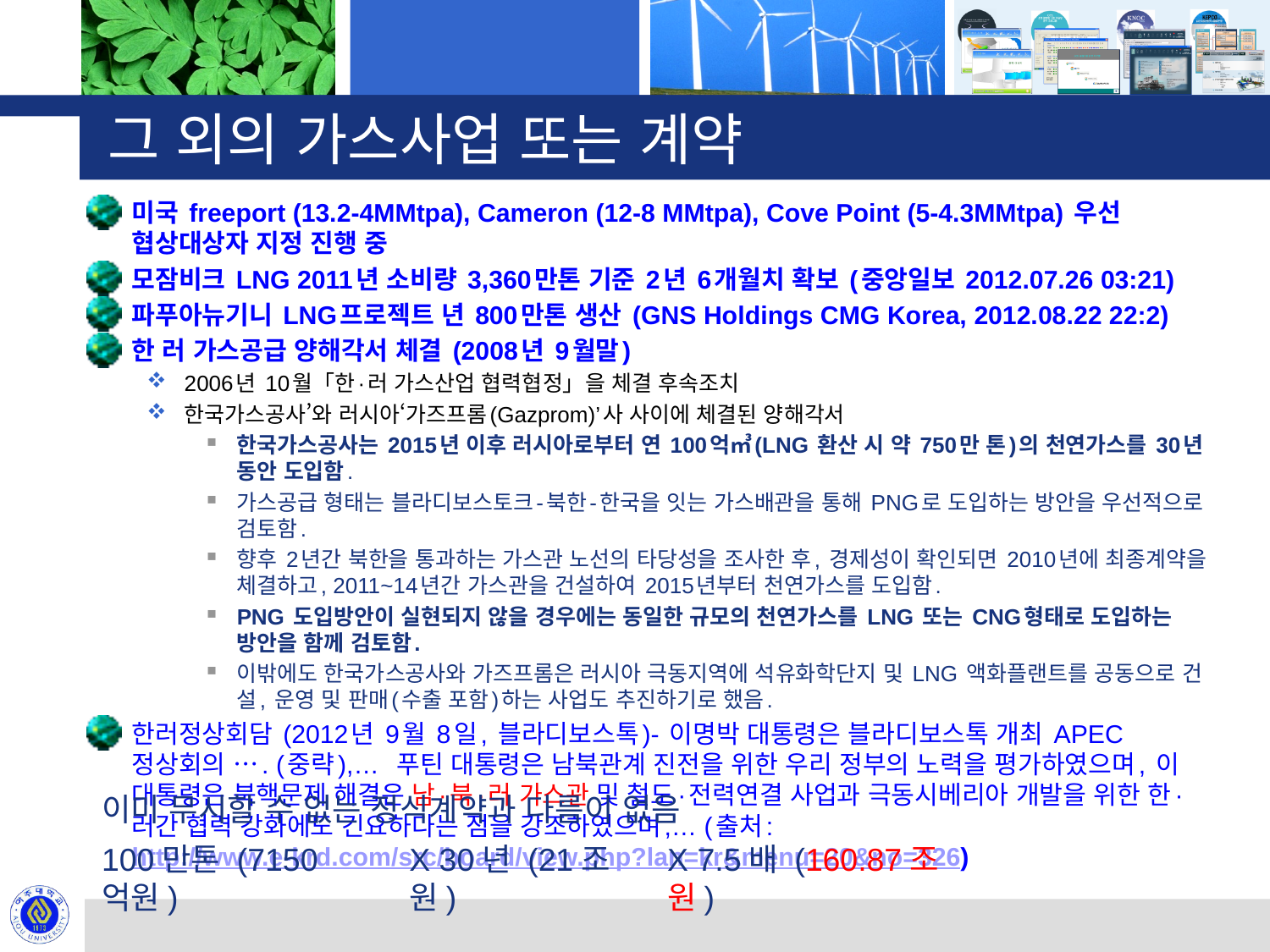

# 그 외의 가스사업 또는 계약
미국 freeport (13.2-4MMtpa), Cameron (12-8 MMtpa), Cove Point (5-4.3MMtpa) 우선 협상대상자 지정 진행 중
모잠비크 LNG 2011년 소비량 3,360만톤 기준 2년 6개월치 확보 (중앙일보 2012.07.26 03:21)
파푸아뉴기니 LNG프로젝트 년 800만톤 생산 (GNS Holdings CMG Korea, 2012.08.22 22:2)
한 러 가스공급 양해각서 체결 (2008년 9월말)
2006년 10월「한·러 가스산업 협력협정」을 체결 후속조치
한국가스공사’와 러시아‘가즈프롬(Gazprom)’사 사이에 체결된 양해각서
한국가스공사는 2015년 이후 러시아로부터 연 100억㎥(LNG 환산 시 약 750만 톤)의 천연가스를 30년 동안 도입함.
가스공급 형태는 블라디보스토크-북한-한국을 잇는 가스배관을 통해 PNG로 도입하는 방안을 우선적으로 검토함.
향후 2년간 북한을 통과하는 가스관 노선의 타당성을 조사한 후, 경제성이 확인되면 2010년에 최종계약을 체결하고, 2011~14년간 가스관을 건설하여 2015년부터 천연가스를 도입함.
PNG 도입방안이 실현되지 않을 경우에는 동일한 규모의 천연가스를 LNG 또는 CNG형태로 도입하는 방안을 함께 검토함.
이밖에도 한국가스공사와 가즈프롬은 러시아 극동지역에 석유화학단지 및 LNG 액화플랜트를 공동으로 건설, 운영 및 판매(수출 포함)하는 사업도 추진하기로 했음.
한러정상회담 (2012년 9월 8일, 블라디보스톡)- 이명박 대통령은 블라디보스톡 개최 APEC 정상회의 …. (중략),…  푸틴 대통령은 남북관계 진전을 위한 우리 정부의 노력을 평가하였으며, 이 대통령은 북핵문제 해결은 남·북·러 가스관 및 철도·전력연결 사업과 극동시베리아 개발을 위한 한·러간 협력 강화에도 긴요하다는 점을 강조하였으며,… (출처: http://www.e-krd.com/src/board/view.php?lan=kr&menu=20&no=326)
이미 무시할 수 없는 정식계약과 다름이 없음
100만톤 (7150억원)
X 30년 (21조원)
X 7.5배 (160.87조원)